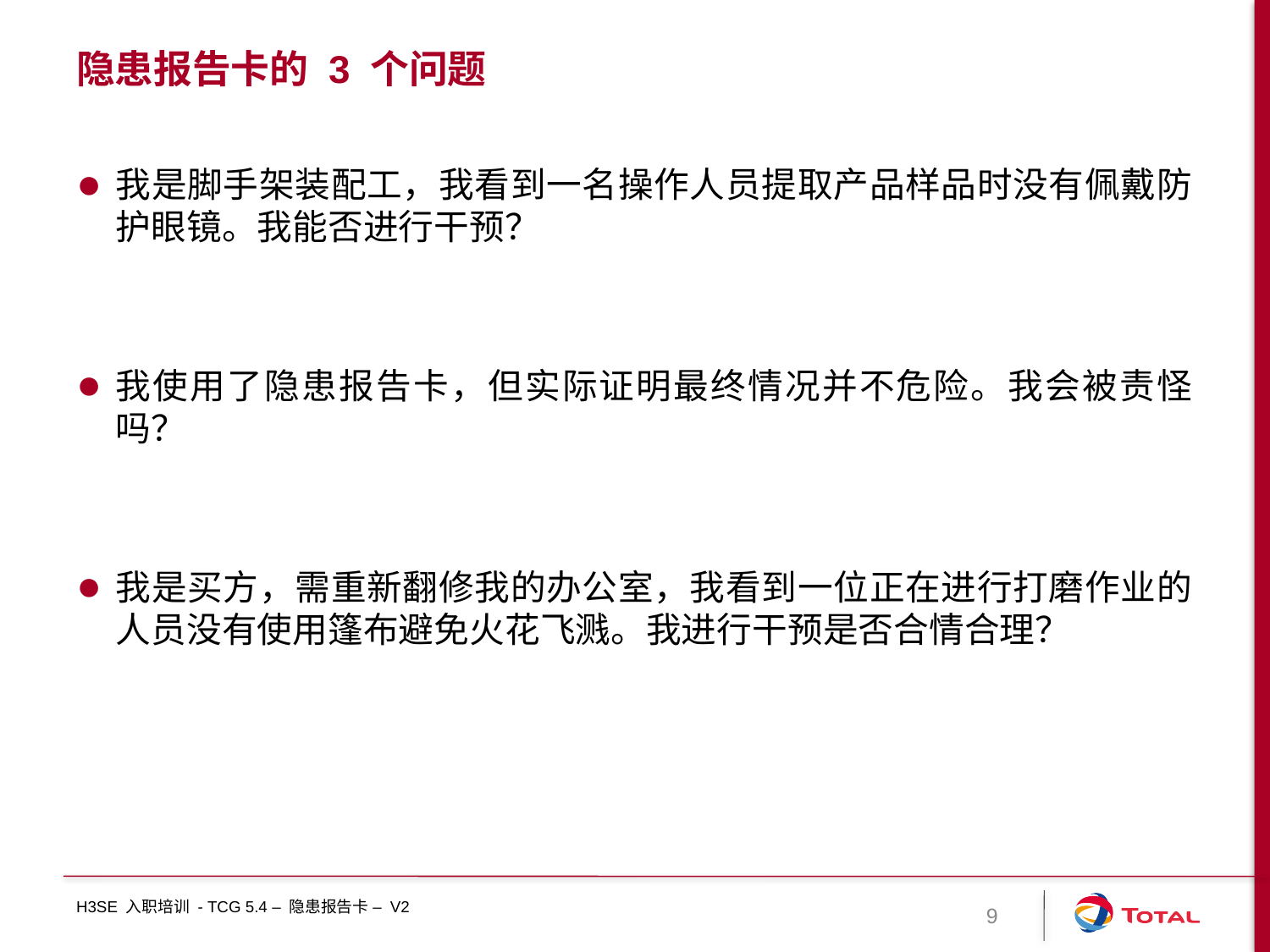

# 隐患报告卡的 3 个问题
我是脚手架装配工，我看到一名操作人员提取产品样品时没有佩戴防护眼镜。我能否进行干预？

我使用了隐患报告卡，但实际证明最终情况并不危险。我会被责怪吗？

我是买方，需重新翻修我的办公室，我看到一位正在进行打磨作业的人员没有使用篷布避免火花飞溅。我进行干预是否合情合理？
H3SE 入职培训 - TCG 5.4 – 隐患报告卡 – V2
9